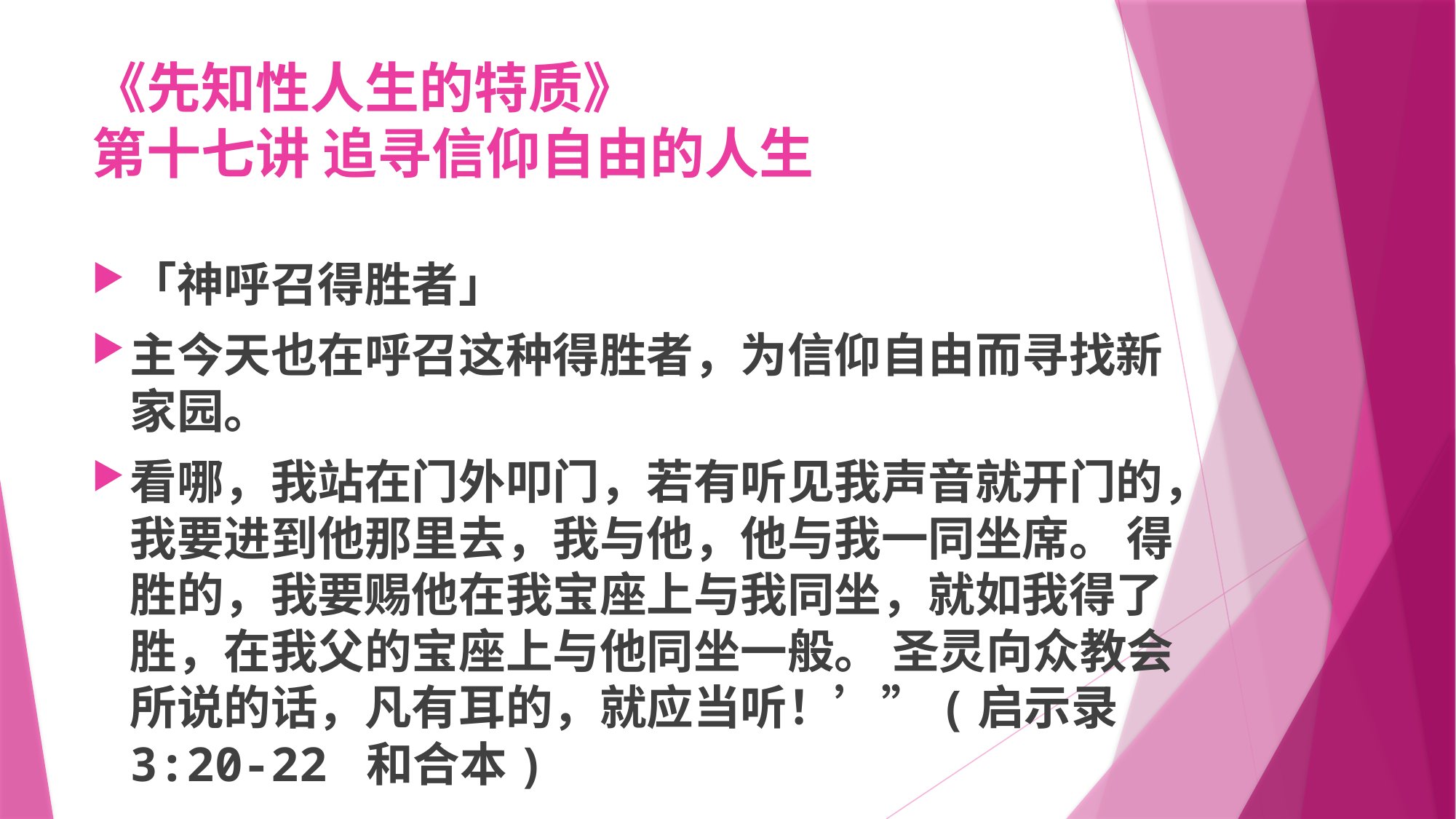

# 《先知性人生的特质》 第十七讲 追寻信仰自由的人生
「神呼召得胜者」
主今天也在呼召这种得胜者，为信仰自由而寻找新家园。
看哪，我站在门外叩门，若有听见我声音就开门的，我要进到他那里去，我与他，他与我一同坐席。 得胜的，我要赐他在我宝座上与我同坐，就如我得了胜，在我父的宝座上与他同坐一般。 圣灵向众教会所说的话，凡有耳的，就应当听！’”(启示录 3:20-22 和合本)